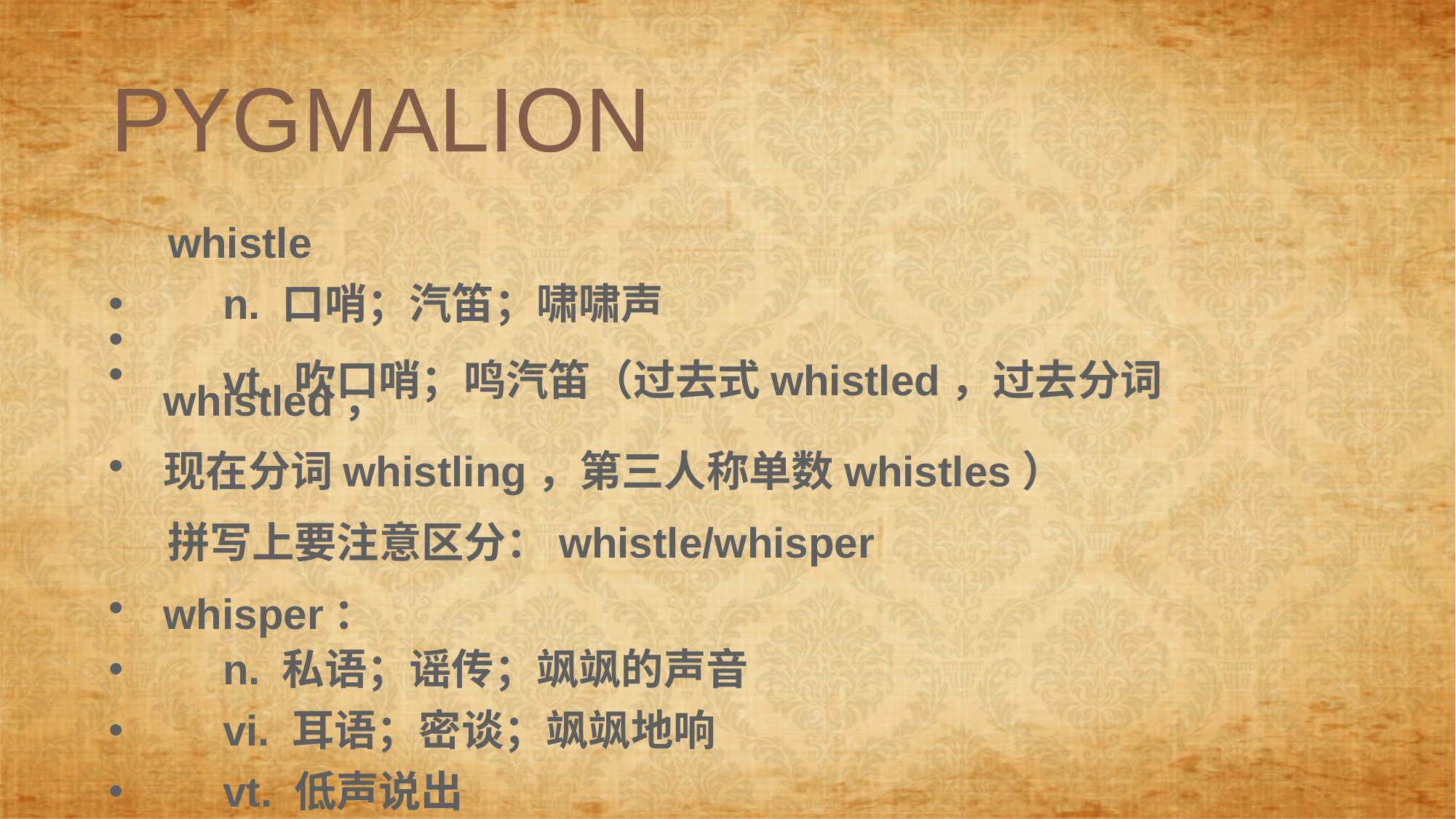

PYGMALION
     whistle
     n. 口哨；汽笛；啸啸声

     vt. 吹口哨；鸣汽笛（过去式whistled，过去分词whistled，

现在分词whistling，第三人称单数whistles）

     拼写上要注意区分：whistle/whisper

whisper：
     n. 私语；谣传；飒飒的声音
     vi. 耳语；密谈；飒飒地响
     vt. 低声说出